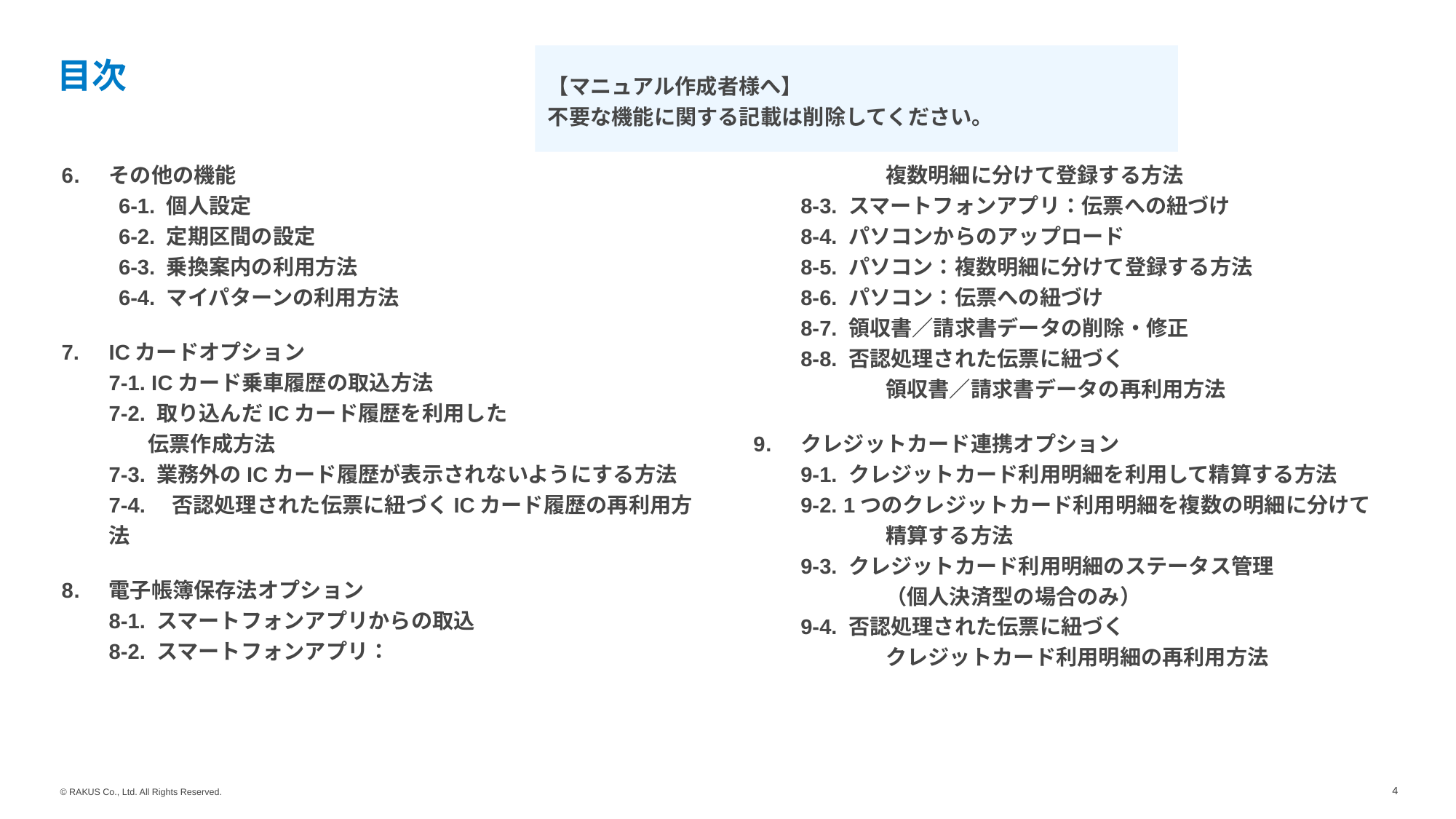

# 目次
【マニュアル作成者様へ】
不要な機能に関する記載は削除してください。
その他の機能
 6-1. 個人設定
 6-2. 定期区間の設定
 6-3. 乗換案内の利用方法
 6-4. マイパターンの利用方法
ICカードオプション
7-1. ICカード乗車履歴の取込方法
7-2. 取り込んだICカード履歴を利用した
        伝票作成方法
7-3. 業務外のICカード履歴が表示されないようにする方法
7-4.　否認処理された伝票に紐づくICカード履歴の再利用方法
電子帳簿保存法オプション
8-1. スマートフォンアプリからの取込
8-2. スマートフォンアプリ：
　　　　複数明細に分けて登録する方法
8-3. スマートフォンアプリ：伝票への紐づけ
8-4. パソコンからのアップロード
8-5. パソコン：複数明細に分けて登録する方法
8-6. パソコン：伝票への紐づけ
8-7. 領収書／請求書データの削除・修正
8-8. 否認処理された伝票に紐づく
　　　　領収書／請求書データの再利用方法
クレジットカード連携オプション
9-1. クレジットカード利用明細を利用して精算する方法
9-2. 1つのクレジットカード利用明細を複数の明細に分けて
　　　　精算する方法
9-3. クレジットカード利用明細のステータス管理
　　　　（個人決済型の場合のみ）
9-4. 否認処理された伝票に紐づく
　　　　クレジットカード利用明細の再利用方法
4